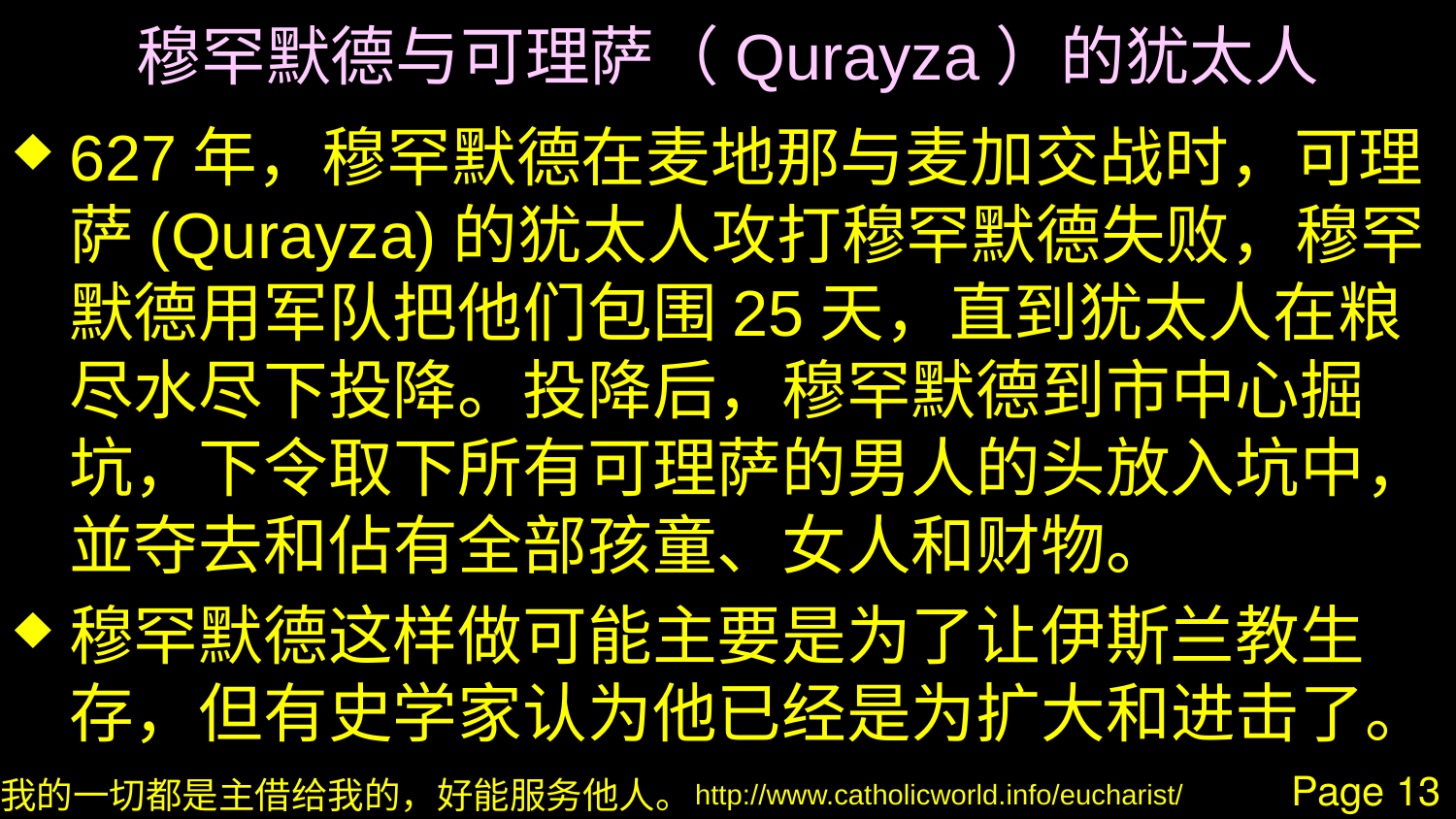

# 穆罕默德与可理萨（Qurayza）的犹太人
627年，穆罕默德在麦地那与麦加交战时，可理萨(Qurayza)的犹太人攻打穆罕默德失败，穆罕默德用军队把他们包围25天，直到犹太人在粮尽水尽下投降。投降后，穆罕默德到市中心掘坑，下令取下所有可理萨的男人的头放入坑中，並夺去和佔有全部孩童、女人和财物。
穆罕默德这样做可能主要是为了让伊斯兰教生存，但有史学家认为他已经是为扩大和进击了。